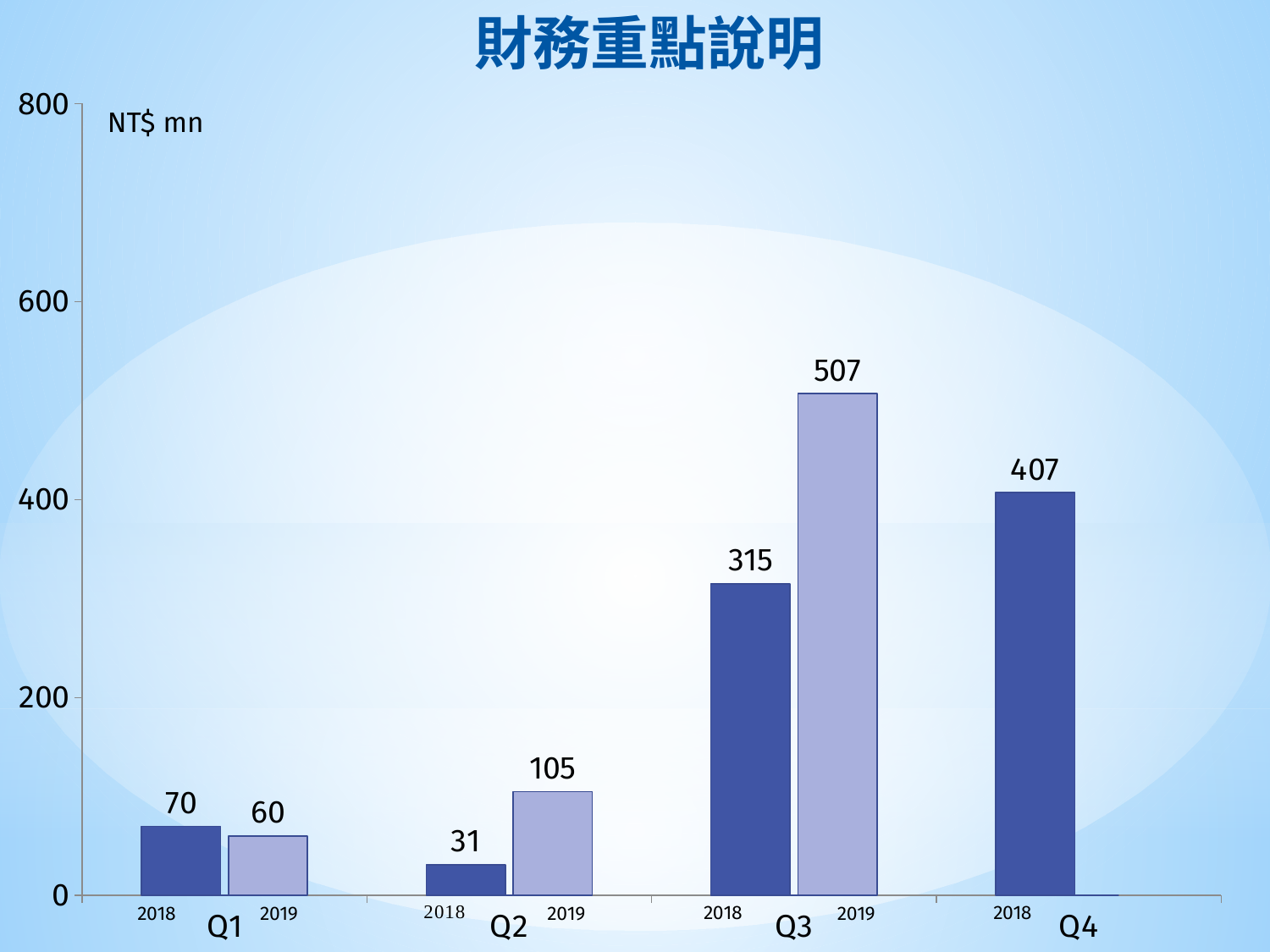

# 財務重點說明

### Chart

| Category | 營收 | 季度2 | 營收2 |
|---|---|---|---|
| Q1 | 70.0 | 0.0 | 60.0 |
| Q2 | 31.0 | 0.0 | 105.0 |
| Q3 | 315.0 | 0.0 | 507.0 |
| Q4 | 407.0 | 0.0 | None |
NT$ mn